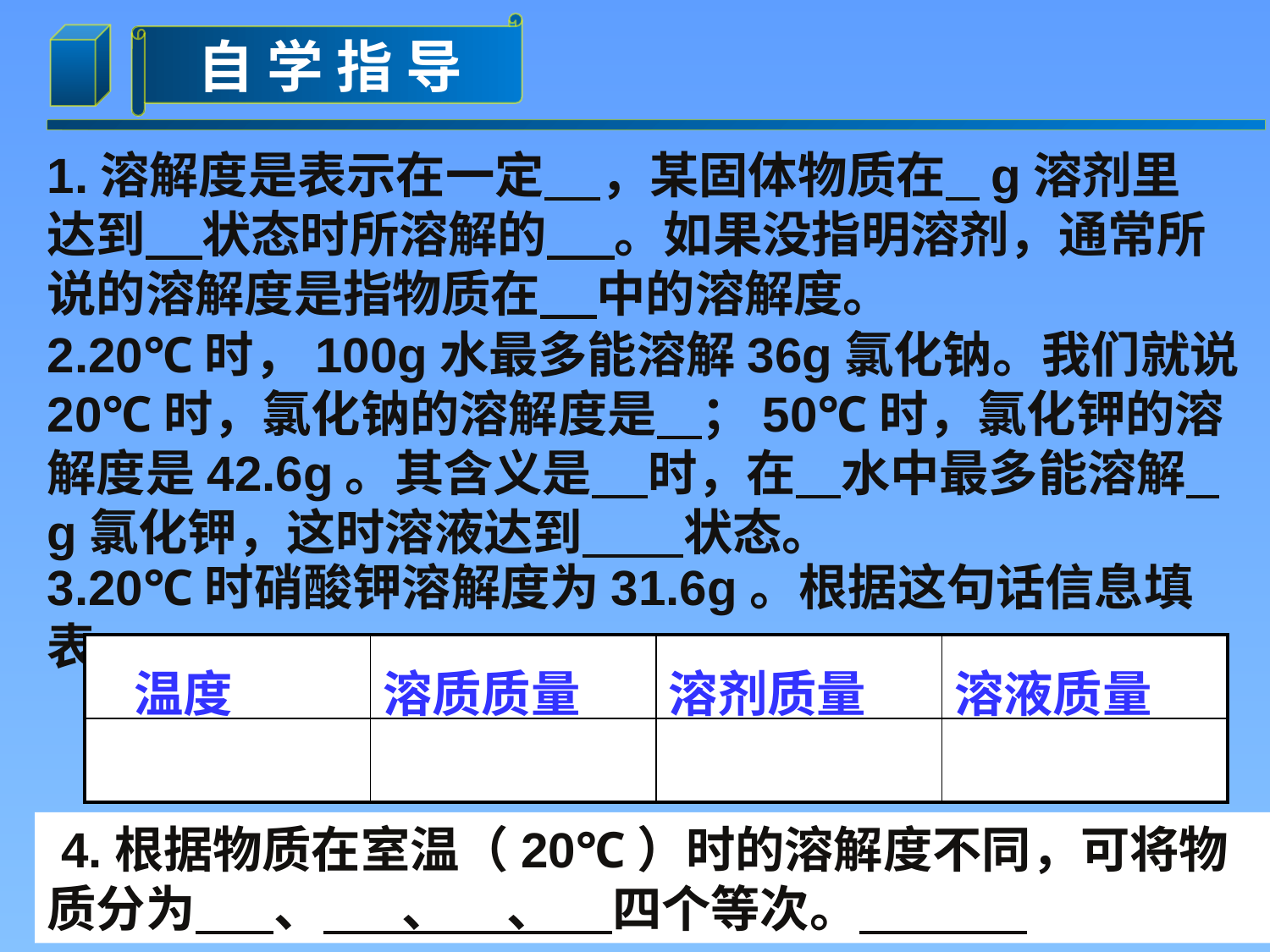

1.溶解度是表示在一定     ，某固体物质在   g溶剂里达到     状态时所溶解的      。如果没指明溶剂，通常所说的溶解度是指物质在     中的溶解度。
2.20℃时，100g水最多能溶解36g氯化钠。我们就说20℃时，氯化钠的溶解度是    ；50℃时，氯化钾的溶解度是42.6g。其含义是     时，在    水中最多能溶解    g氯化钾，这时溶液达到         状态。

3.20℃时硝酸钾溶解度为31.6g。根据这句话信息填表。
| 温度 | 溶质质量 | 溶剂质量 | 溶液质量 |
| --- | --- | --- | --- |
|  |  |  |  |
 4.根据物质在室温（20℃）时的溶解度不同，可将物质分为       、       、     、     四个等次。